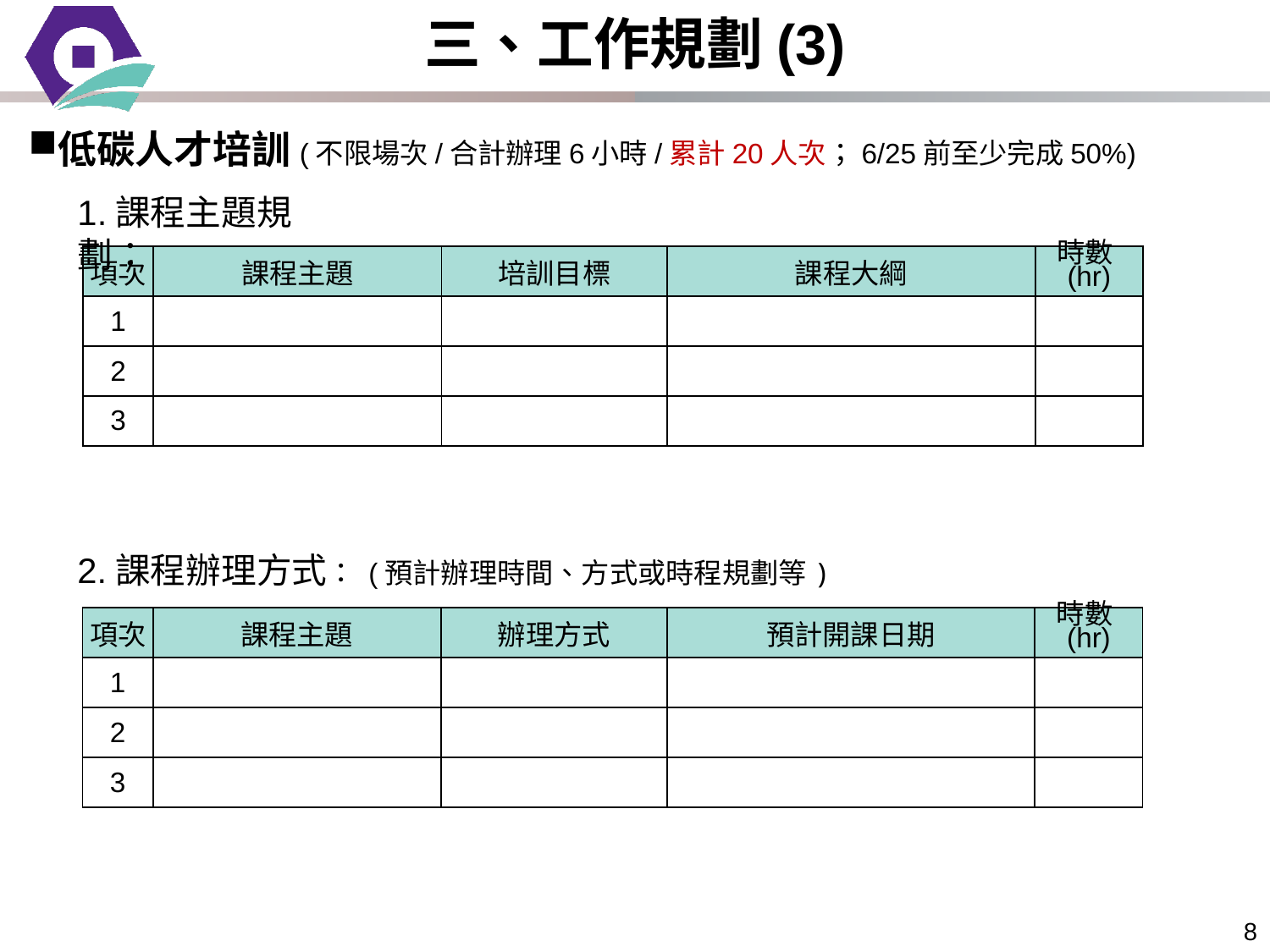

三、工作規劃(3)
低碳人才培訓(不限場次/合計辦理6小時/累計20人次；6/25前至少完成50%)
1.課程主題規劃：
| 項次 | 課程主題 | 培訓目標 | 課程大綱 | 時數(hr) |
| --- | --- | --- | --- | --- |
| 1 |  |  |  |  |
| 2 |  |  |  |  |
| 3 |  |  |  |  |
2.課程辦理方式： (預計辦理時間、方式或時程規劃等)
| 項次 | 課程主題 | 辦理方式 | 預計開課日期 | 時數(hr) |
| --- | --- | --- | --- | --- |
| 1 |  |  |  |  |
| 2 |  |  |  |  |
| 3 |  |  |  |  |